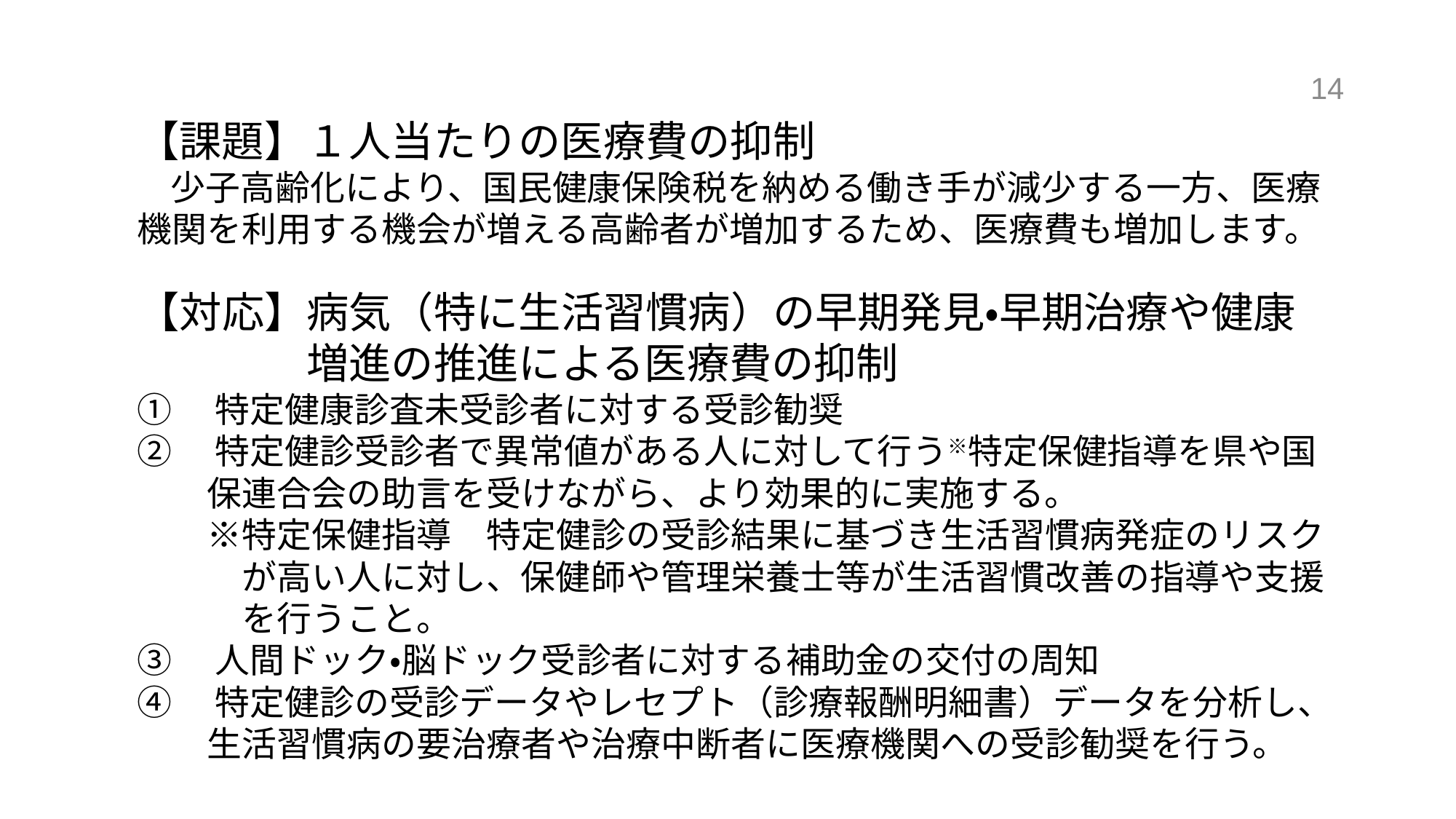

14
【課題】１人当たりの医療費の抑制
　少子高齢化により、国民健康保険税を納める働き手が減少する一方、医療機関を利用する機会が増える高齢者が増加するため、医療費も増加します。

【対応】病気（特に生活習慣病）の早期発見・早期治療や健康
　　　　増進の推進による医療費の抑制
①　特定健康診査未受診者に対する受診勧奨
②　特定健診受診者で異常値がある人に対して行う※特定保健指導を県や国
　　保連合会の助言を受けながら、より効果的に実施する。
　　※特定保健指導　特定健診の受診結果に基づき生活習慣病発症のリスク
　　　が高い人に対し、保健師や管理栄養士等が生活習慣改善の指導や支援
　　　を行うこと。
③　人間ドック・脳ドック受診者に対する補助金の交付の周知
④　特定健診の受診データやレセプト（診療報酬明細書）データを分析し、
　　生活習慣病の要治療者や治療中断者に医療機関への受診勧奨を行う。